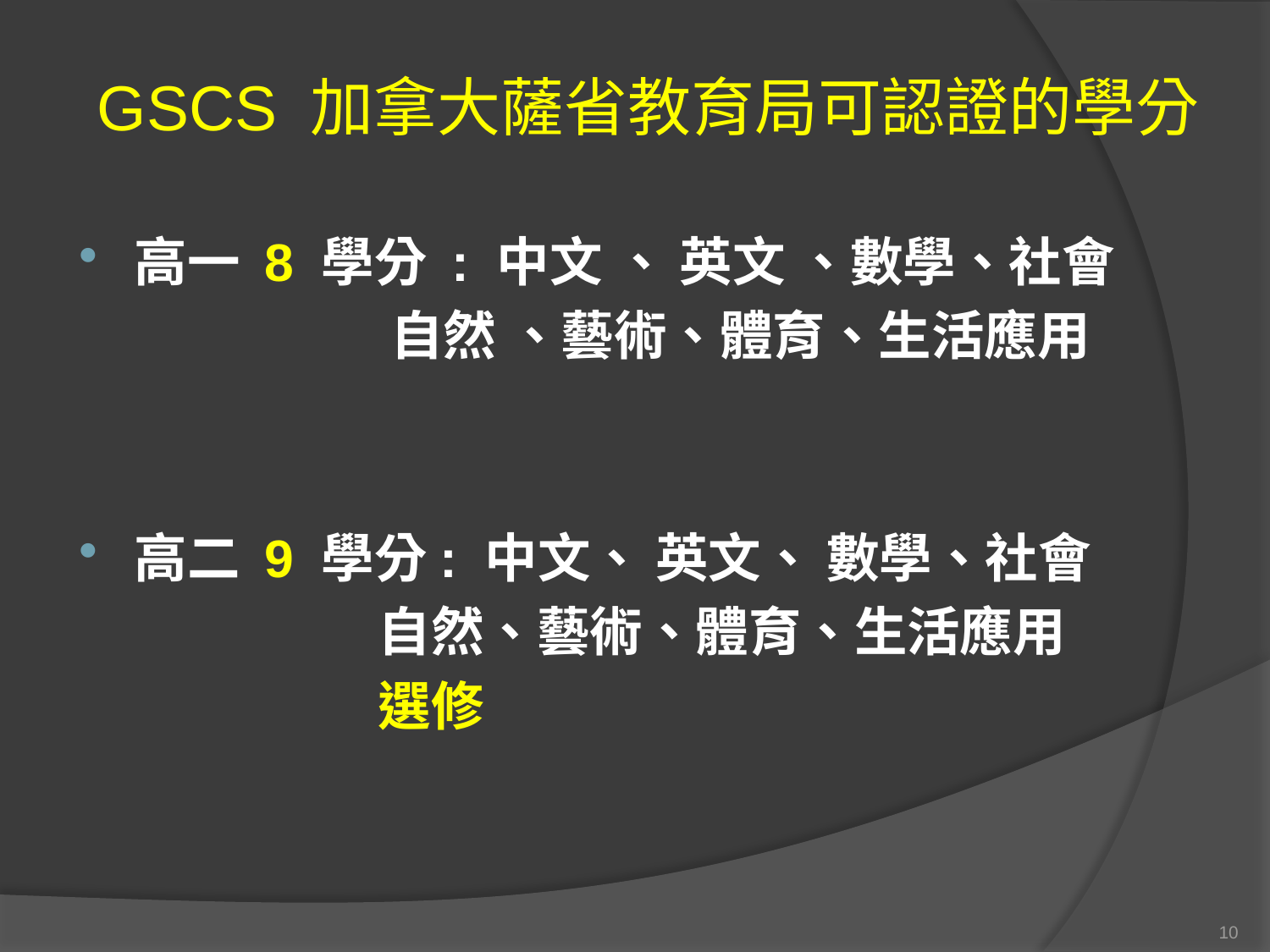

# GSCS 加拿大薩省教育局可認證的學分
高一 8 學分 : 中文 、 英文 、數學、社會
                         自然 、藝術、體育、生活應用

高二 9 學分: 中文、 英文、 數學、社會
                        自然、藝術、體育、生活應用
                        選修

10